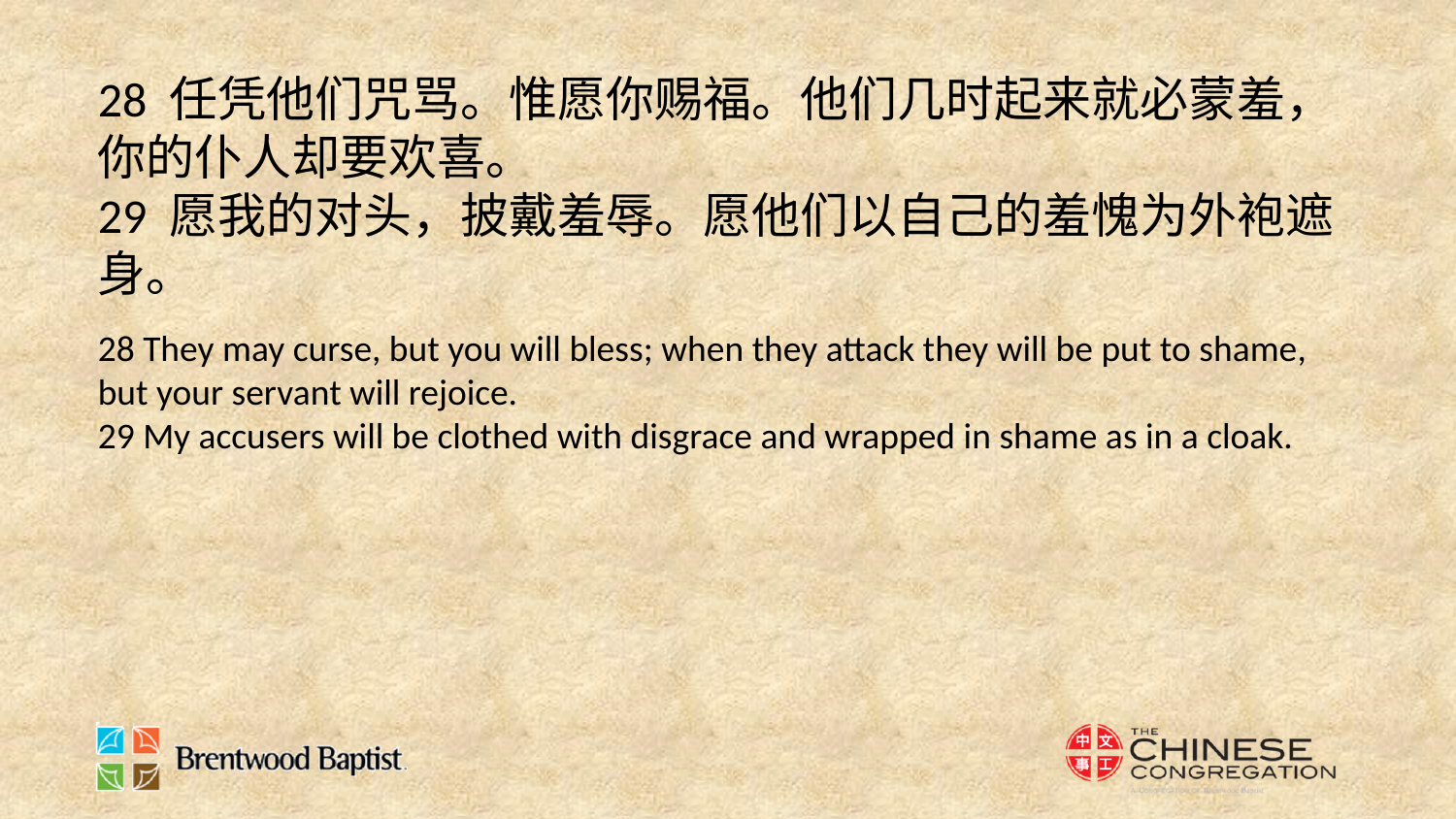

28 任凭他们咒骂。惟愿你赐福。他们几时起来就必蒙羞，你的仆人却要欢喜。
29 愿我的对头，披戴羞辱。愿他们以自己的羞愧为外袍遮身。

28 They may curse, but you will bless; when they attack they will be put to shame, but your servant will rejoice.
29 My accusers will be clothed with disgrace and wrapped in shame as in a cloak.